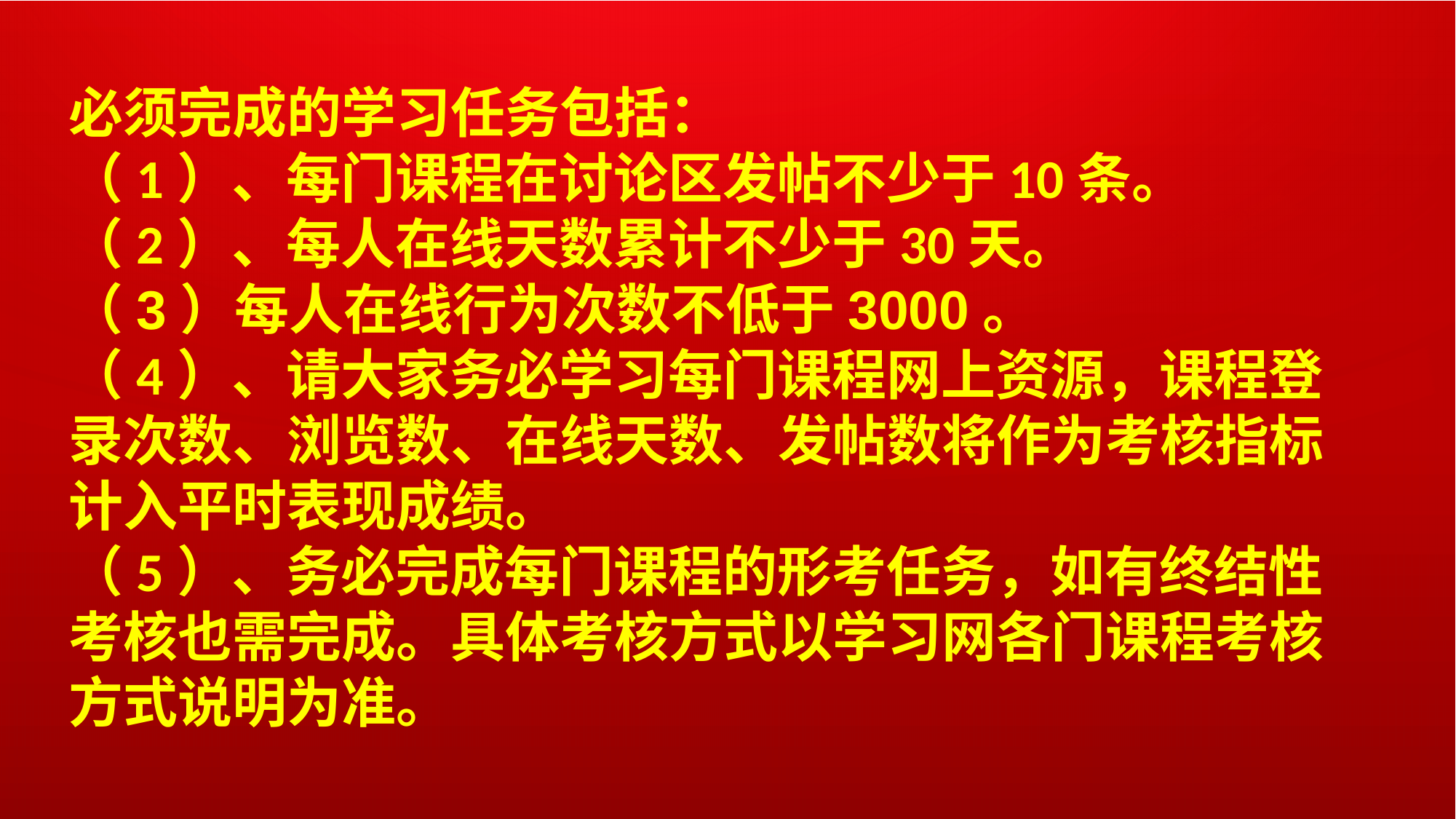

必须完成的学习任务包括：（1）、每门课程在讨论区发帖不少于10条。（2）、每人在线天数累计不少于30天。（3）每人在线行为次数不低于3000。（4）、请大家务必学习每门课程网上资源，课程登录次数、浏览数、在线天数、发帖数将作为考核指标计入平时表现成绩。（5）、务必完成每门课程的形考任务，如有终结性考核也需完成。具体考核方式以学习网各门课程考核方式说明为准。